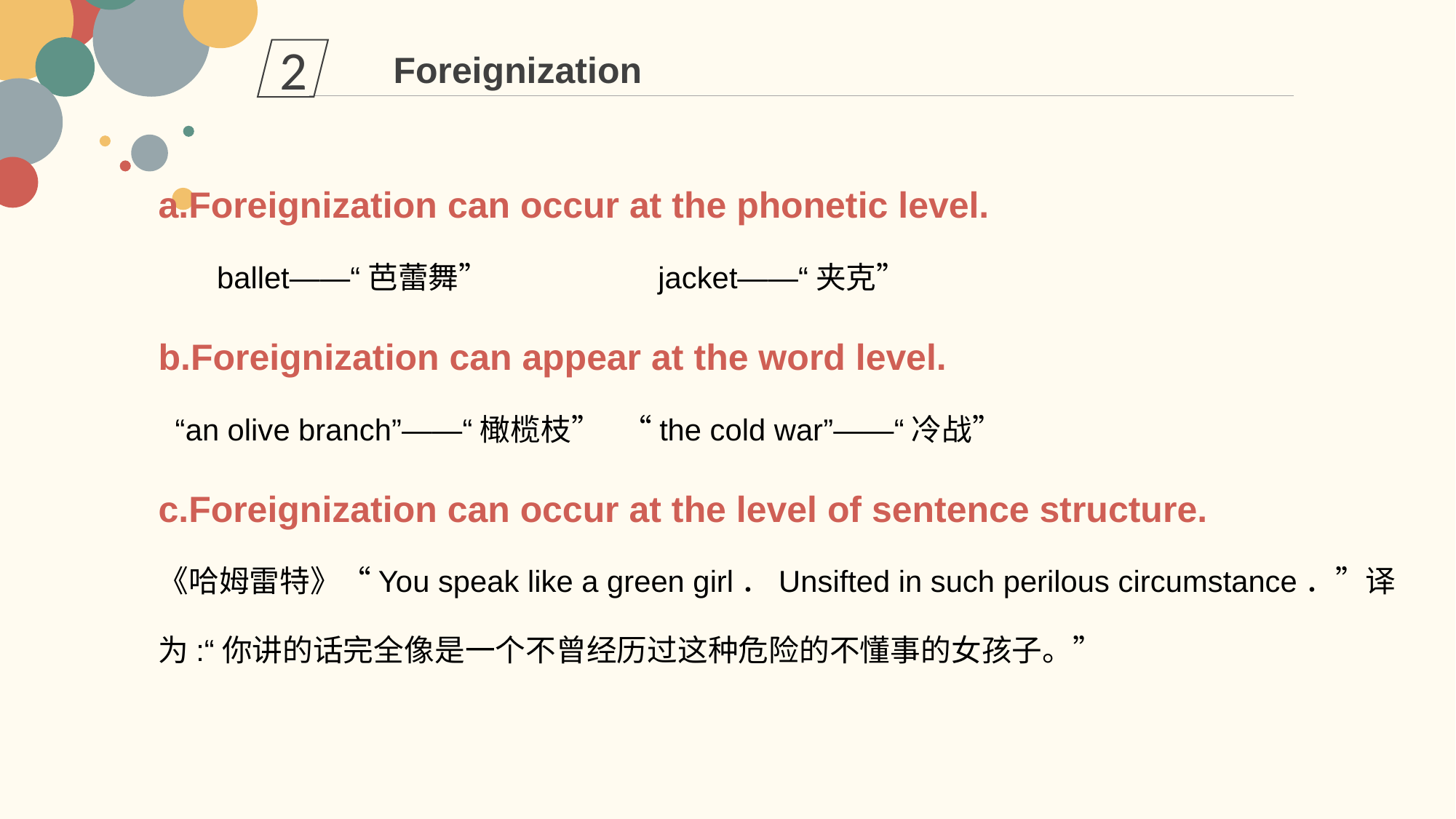

2
Foreignization
a.Foreignization can occur at the phonetic level.
       ballet——“芭蕾舞”                        jacket——“夹克”
b.Foreignization can appear at the word level.
  “an olive branch”——“橄榄枝”   “the cold war”——“冷战”
c.Foreignization can occur at the level of sentence structure.
《哈姆雷特》“You speak like a green girl．Unsifted in such perilous circumstance．”译为:“你讲的话完全像是一个不曾经历过这种危险的不懂事的女孩子。”